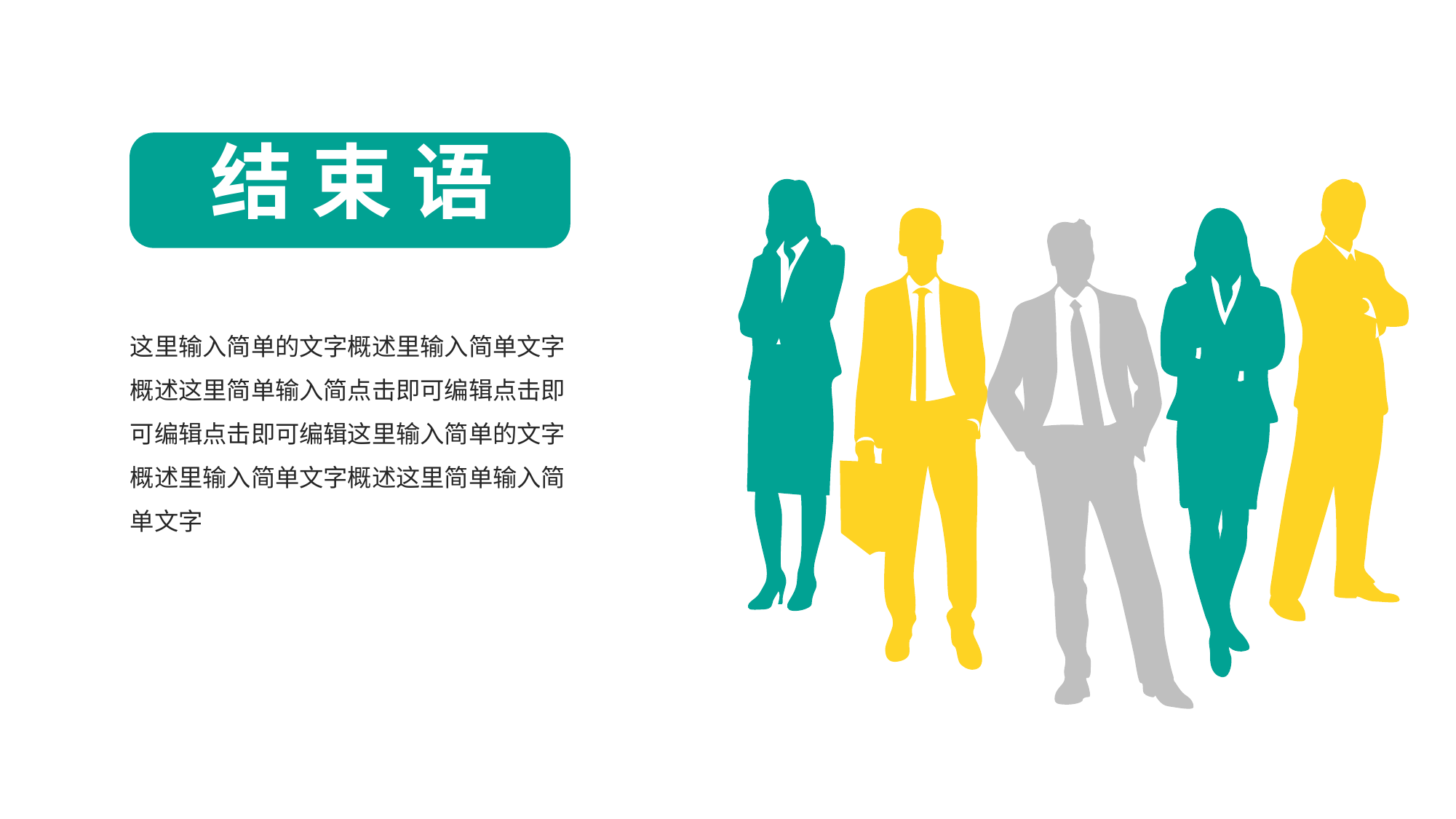

结 束 语

这里输入简单的文字概述里输入简单文字概述这里简单输入简点击即可编辑点击即可编辑点击即可编辑这里输入简单的文字概述里输入简单文字概述这里简单输入简单文字